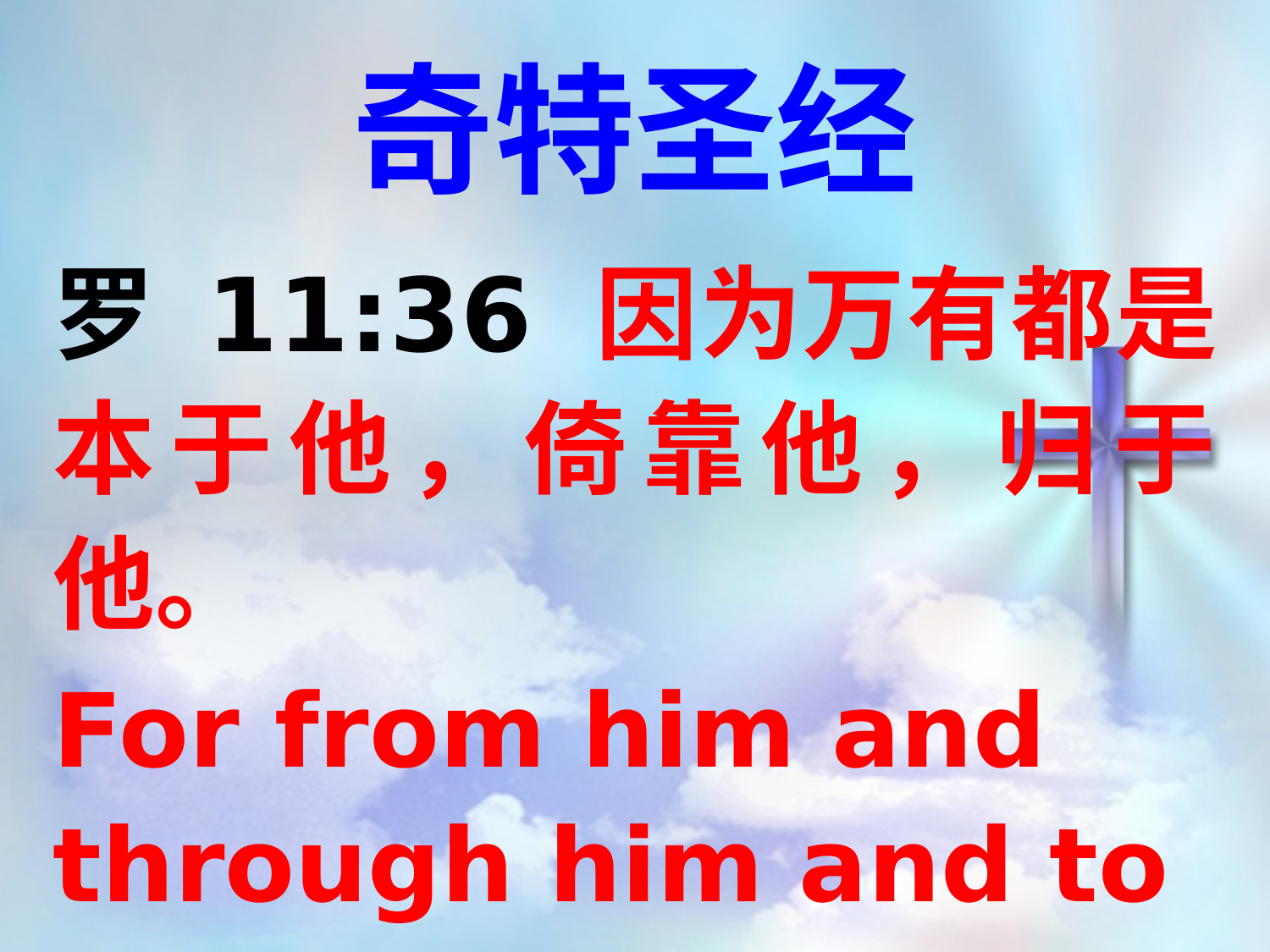

奇特圣经
罗 11:36 因为万有都是本于他，倚靠他，归于他。
For from him and through him and to him are all things.